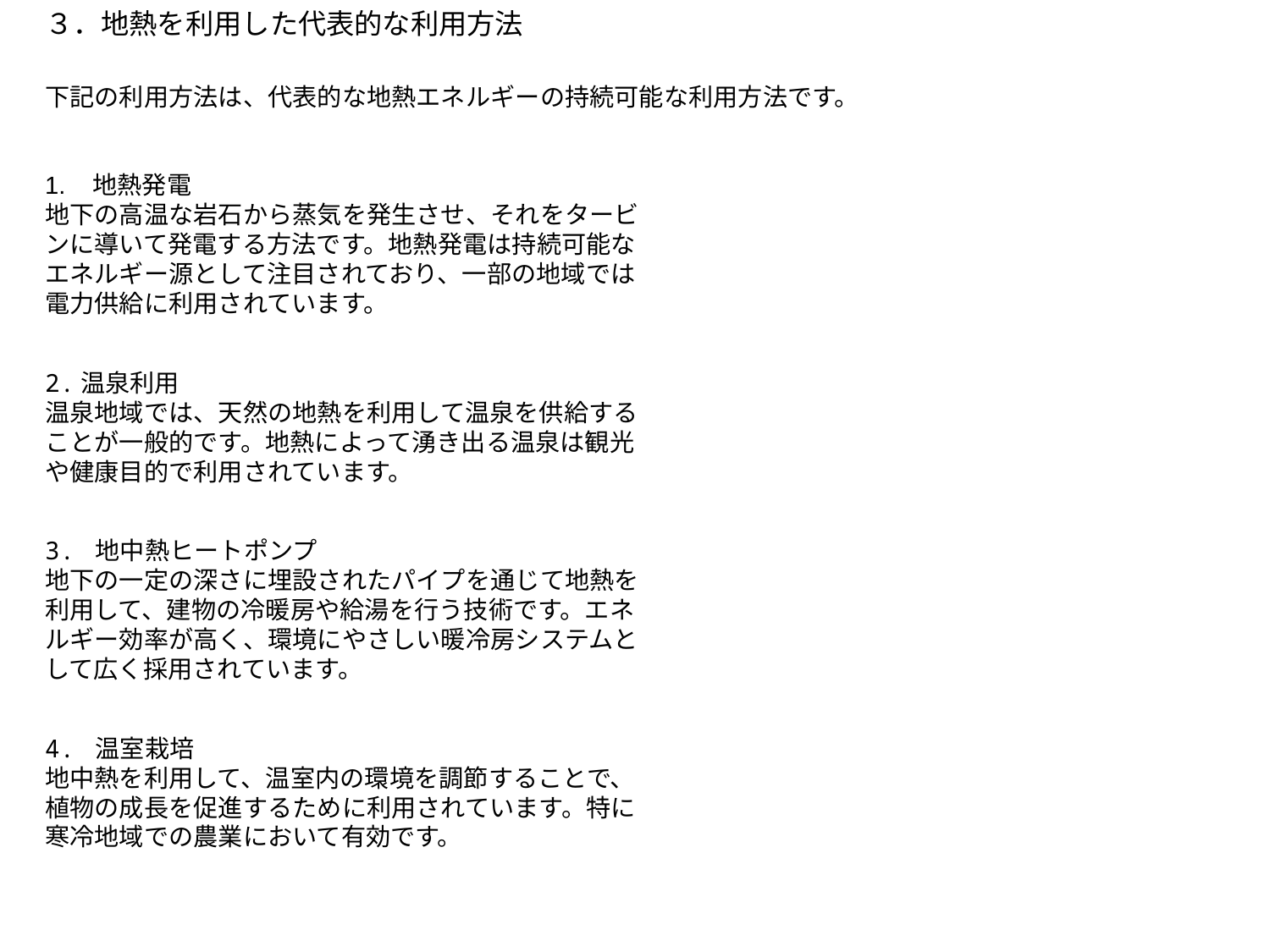

３．地熱を利用した代表的な利用方法
下記の利用方法は、代表的な地熱エネルギーの持続可能な利用方法です。
地熱発電
地下の高温な岩石から蒸気を発生させ、それをタービンに導いて発電する方法です。地熱発電は持続可能なエネルギー源として注目されており、一部の地域では電力供給に利用されています。
2.温泉利用
温泉地域では、天然の地熱を利用して温泉を供給することが一般的です。地熱によって湧き出る温泉は観光や健康目的で利用されています。
3. 地中熱ヒートポンプ
地下の一定の深さに埋設されたパイプを通じて地熱を利用して、建物の冷暖房や給湯を行う技術です。エネルギー効率が高く、環境にやさしい暖冷房システムとして広く採用されています。
4. 温室栽培
地中熱を利用して、温室内の環境を調節することで、植物の成長を促進するために利用されています。特に寒冷地域での農業において有効です。